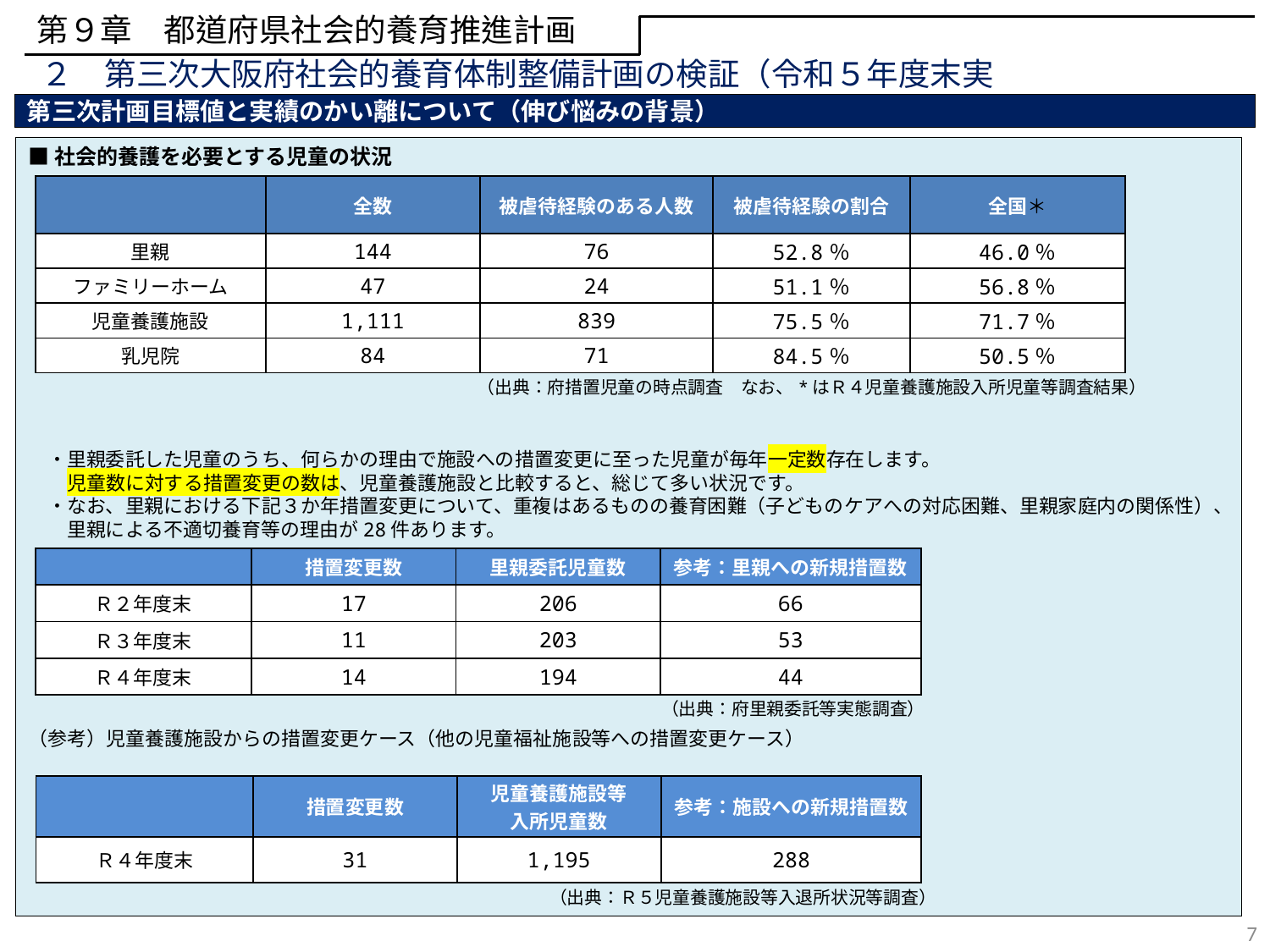

第９章　都道府県社会的養育推進計画
２　第三次大阪府社会的養育体制整備計画の検証（令和５年度末実績）
第三次計画目標値と実績のかい離について（伸び悩みの背景）
■社会的養護を必要とする児童の状況

　・里親委託した児童のうち、何らかの理由で施設への措置変更に至った児童が毎年一定数存在します。
　　児童数に対する措置変更の数は、児童養護施設と比較すると、総じて多い状況です。
　・なお、里親における下記３か年措置変更について、重複はあるものの養育困難（子どものケアへの対応困難、里親家庭内の関係性）、
　　里親による不適切養育等の理由が28件あります。

（参考）児童養護施設からの措置変更ケース（他の児童福祉施設等への措置変更ケース）

|  | 全数 | 被虐待経験のある人数 | 被虐待経験の割合 | 全国＊ |
| --- | --- | --- | --- | --- |
| 里親 | 144 | 76 | 52.8％ | 46.0％ |
| ファミリーホーム | 47 | 24 | 51.1％ | 56.8％ |
| 児童養護施設 | 1,111 | 839 | 75.5％ | 71.7％ |
| 乳児院 | 84 | 71 | 84.5％ | 50.5％ |
（出典：府措置児童の時点調査　なお、*はＲ４児童養護施設入所児童等調査結果）
|  | 措置変更数 | 里親委託児童数 | 参考：里親への新規措置数 |
| --- | --- | --- | --- |
| Ｒ２年度末 | 17 | 206 | 66 |
| Ｒ３年度末 | 11 | 203 | 53 |
| Ｒ４年度末 | 14 | 194 | 44 |
（出典：府里親委託等実態調査）
|  | 措置変更数 | 児童養護施設等 入所児童数 | 参考：施設への新規措置数 |
| --- | --- | --- | --- |
| Ｒ４年度末 | 31 | 1,195 | 288 |
（出典：Ｒ５児童養護施設等入退所状況等調査）
7